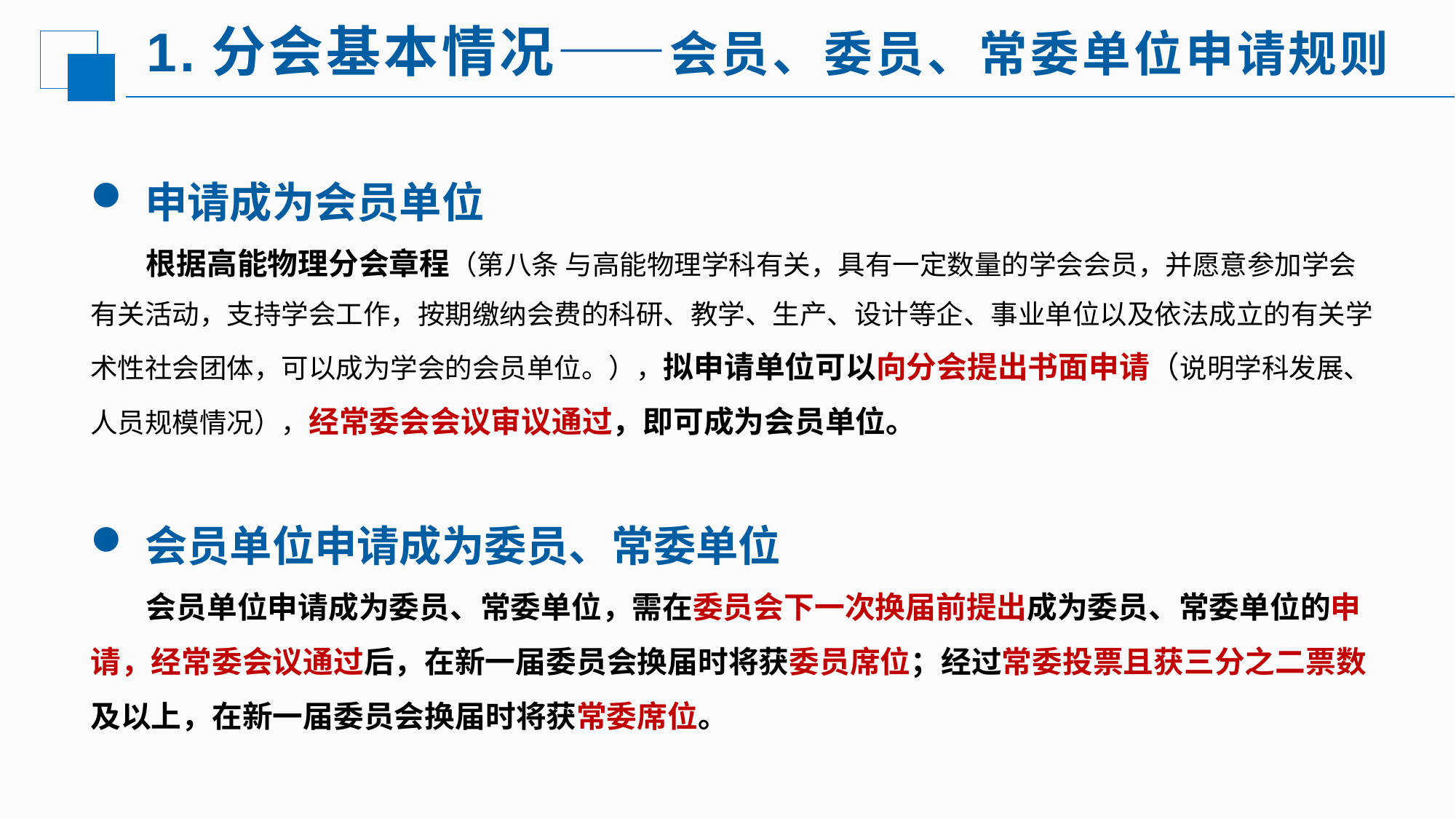

# 1.分会基本情况——会员、委员、常委单位申请规则
申请成为会员单位
       根据高能物理分会章程（第八条 与高能物理学科有关，具有一定数量的学会会员，并愿意参加学会有关活动，支持学会工作，按期缴纳会费的科研、教学、生产、设计等企、事业单位以及依法成立的有关学术性社会团体，可以成为学会的会员单位。），拟申请单位可以向分会提出书面申请（说明学科发展、人员规模情况），经常委会会议审议通过，即可成为会员单位。

会员单位申请成为委员、常委单位
       会员单位申请成为委员、常委单位，需在委员会下一次换届前提出成为委员、常委单位的申请，经常委会议通过后，在新一届委员会换届时将获委员席位；经过常委投票且获三分之二票数及以上，在新一届委员会换届时将获常委席位。